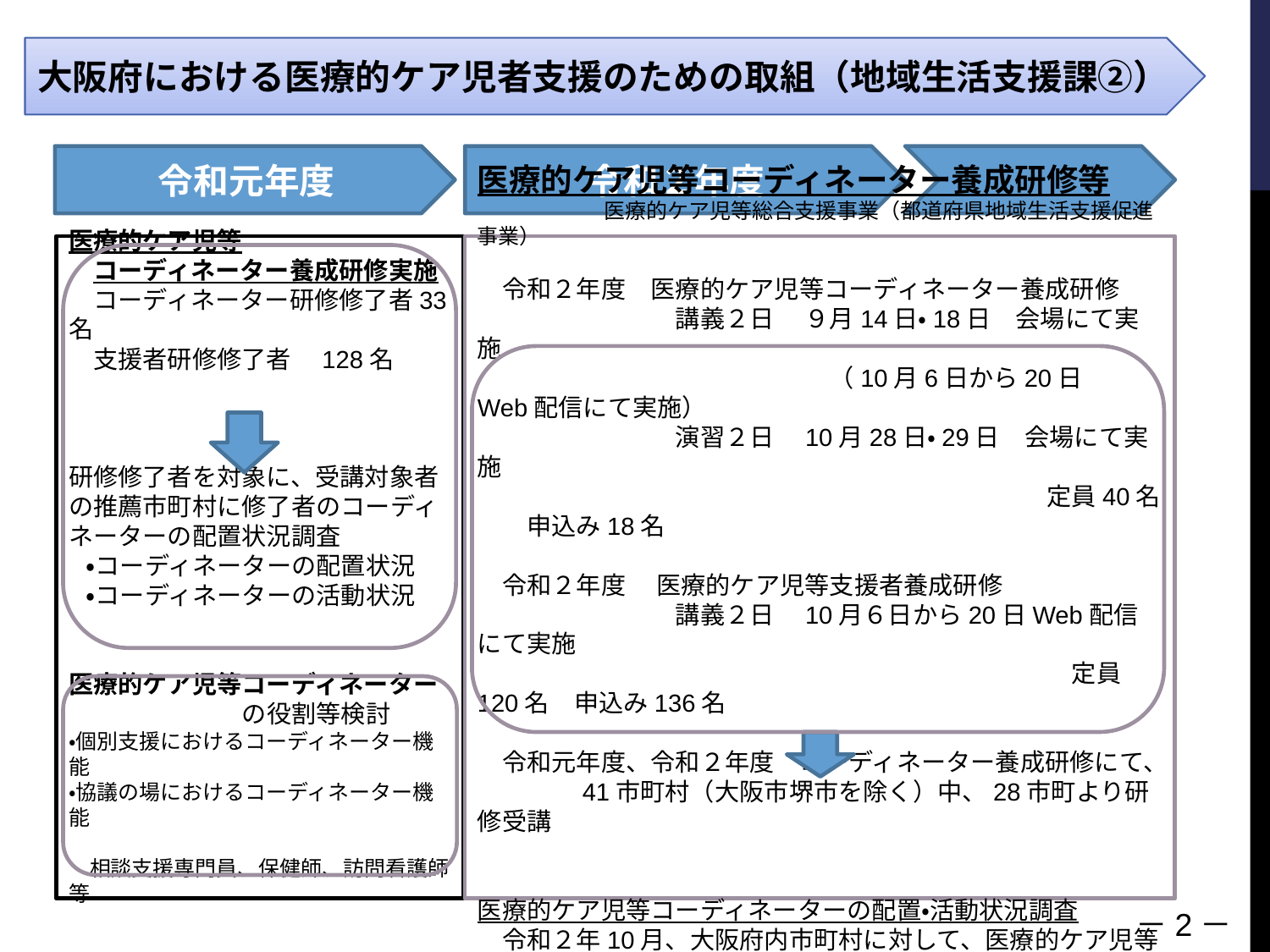

大阪府における医療的ケア児者支援のための取組（地域生活支援課②）
令和元年度
令和２年度

医療的ケア児等
　コーディネーター養成研修実施
　コーディネーター研修修了者33名
　支援者研修修了者　128名

研修修了者を対象に、受講対象者の推薦市町村に修了者のコーディネーターの配置状況調査
  ・コーディネーターの配置状況
  ・コーディネーターの活動状況

医療的ケア児等コーディネーター
　　　　　　　の役割等検討
・個別支援におけるコーディネーター機能
・協議の場におけるコーディネーター機能

　相談支援専門員、保健師、訪問看護師等

医療的ケア児等コーディネーター養成研修等
　　　　　　医療的ケア児等総合支援事業（都道府県地域生活支援促進事業）

　令和２年度　医療的ケア児等コーディネーター養成研修
　　　　　　　　講義２日 　９月14日・18日　会場にて実施
　　　　　　　　　　　　　 　（10月6日から20日　Web配信にて実施）
　　　　　　　　演習２日　10月28日・29日　会場にて実施
　　　　　　　　　　　　　　　　　　　　　　　定員40名　　申込み18名

　令和２年度　 医療的ケア児等支援者養成研修
　　　　　　　　講義２日　10月６日から20日Web配信にて実施
　　　　　　　　　　　　　　　　　　　　　　　　定員120名　申込み136名

　令和元年度、令和２年度　コーディネーター養成研修にて、
　　　　41市町村（大阪市堺市を除く）中、28市町より研修受講

医療的ケア児等コーディネーターの配置・活動状況調査
　令和２年10月、大阪府内市町村に対して、医療的ケア児等コー　ディネーターの配置状況及び活動状況、今後のニーズに関するアンケートを依頼し、現在調査中。

－2－